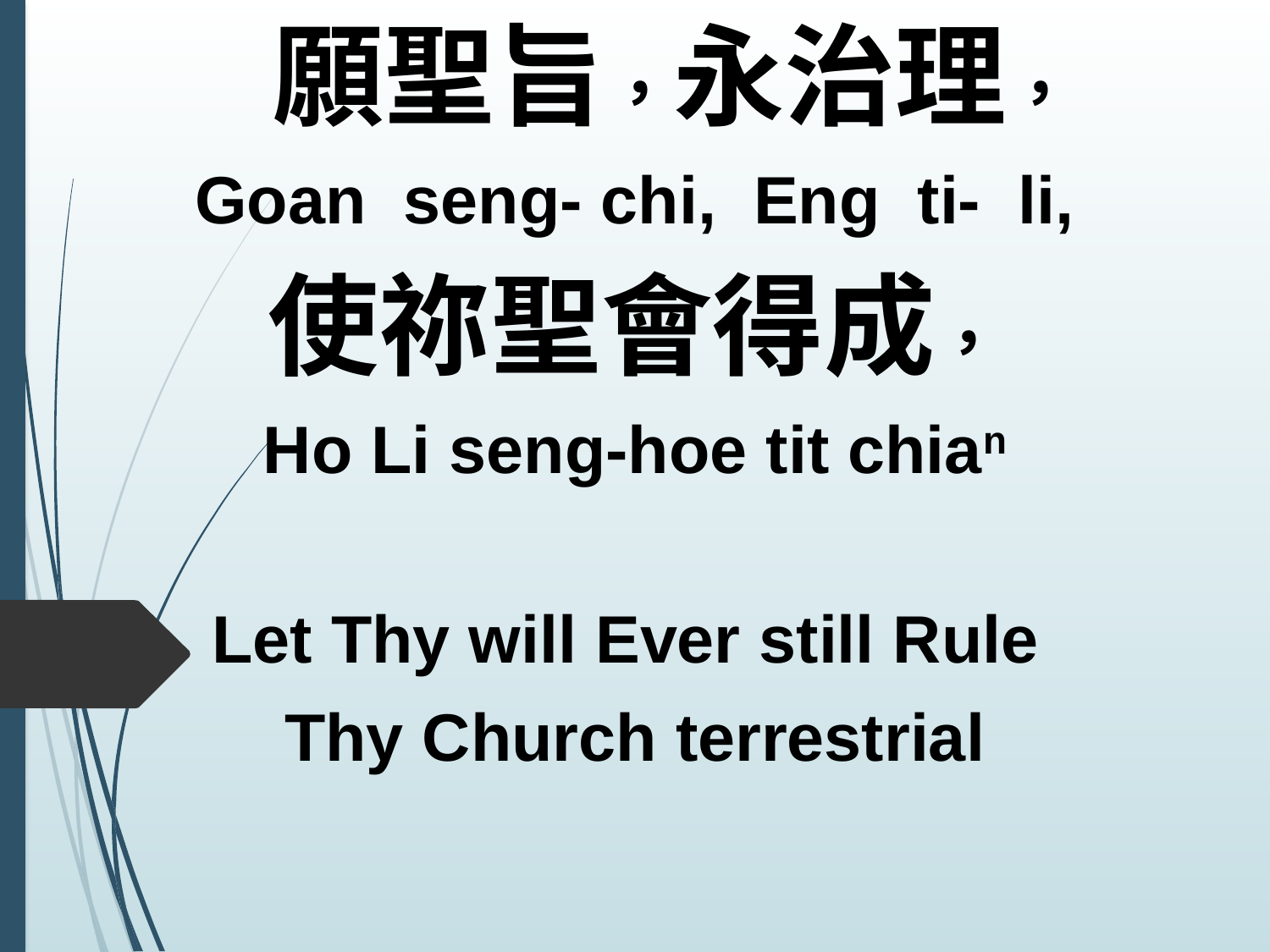

願聖旨，永治理，
Goan  seng- chi,  Eng  ti-  li,
使祢聖會得成，
Ho Li seng-hoe tit chian

Let Thy will Ever still Rule
Thy Church terrestrial